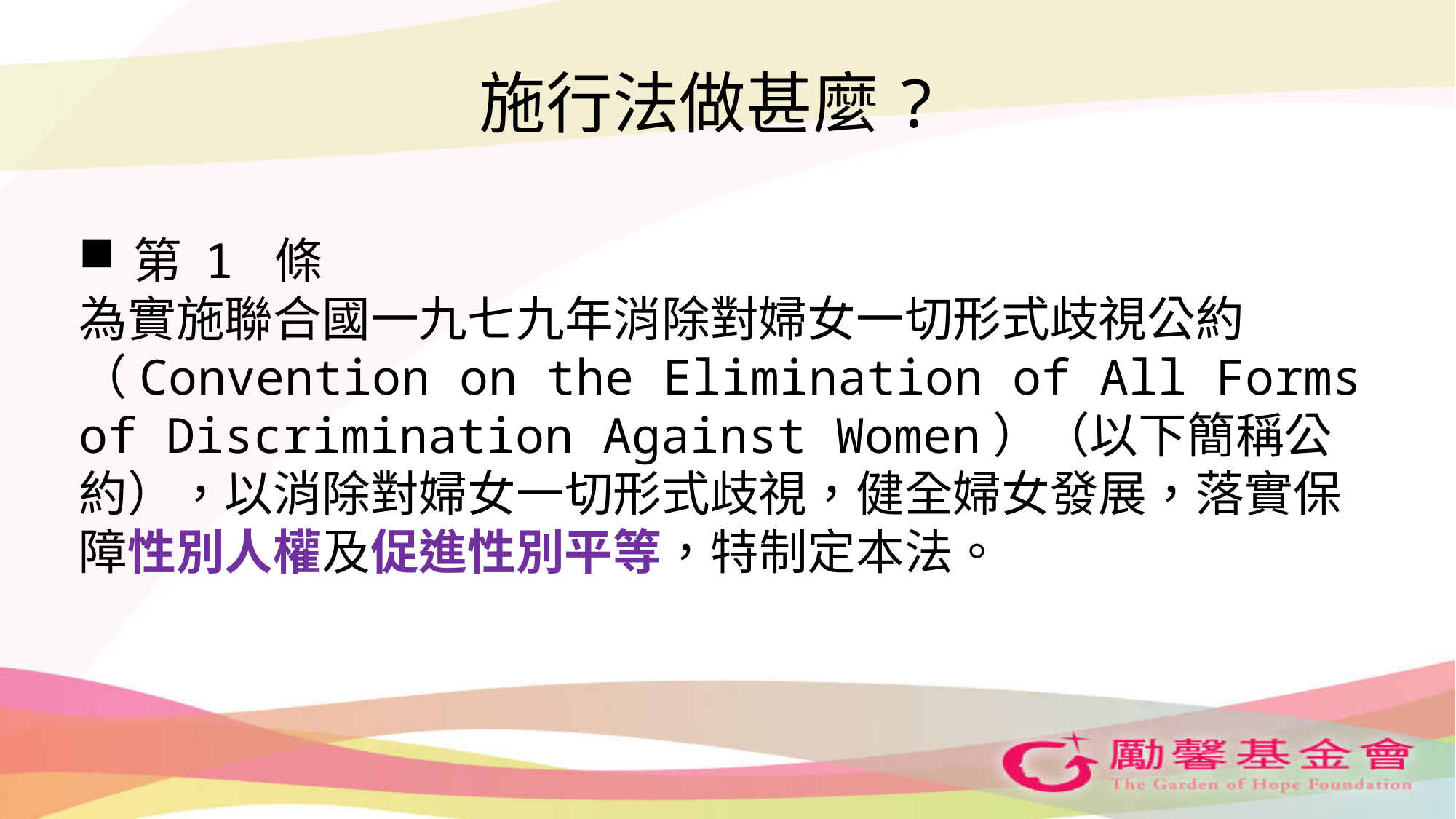

# 施行法做甚麼?

第 1 條
為實施聯合國一九七九年消除對婦女一切形式歧視公約（Convention on the Elimination of All Forms of Discrimination Against Women）（以下簡稱公約），以消除對婦女一切形式歧視，健全婦女發展，落實保障性別人權及促進性別平等，特制定本法。